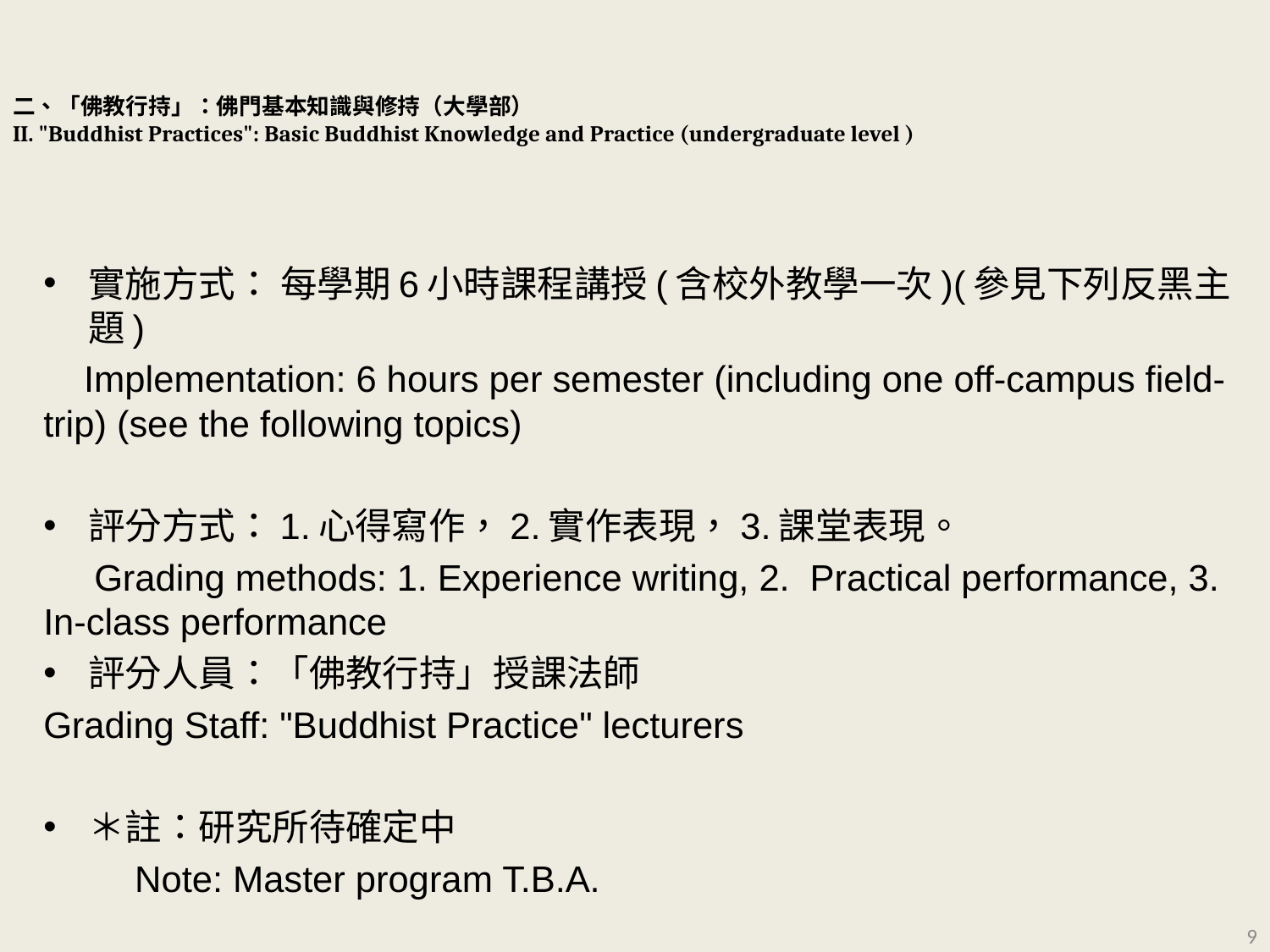

# 二、「佛教行持」：佛門基本知識與修持（大學部） II. "Buddhist Practices": Basic Buddhist Knowledge and Practice (undergraduate level )
實施方式： 每學期6小時課程講授(含校外教學一次)(參見下列反黑主題)
    Implementation: 6 hours per semester (including one off-campus field-trip) (see the following topics)

評分方式：1.心得寫作，2.實作表現，3.課堂表現。
     Grading methods: 1. Experience writing, 2.  Practical performance, 3. In-class performance
評分人員：「佛教行持」授課法師
Grading Staff: "Buddhist Practice" lecturers

＊註：研究所待確定中
         Note: Master program T.B.A.

9